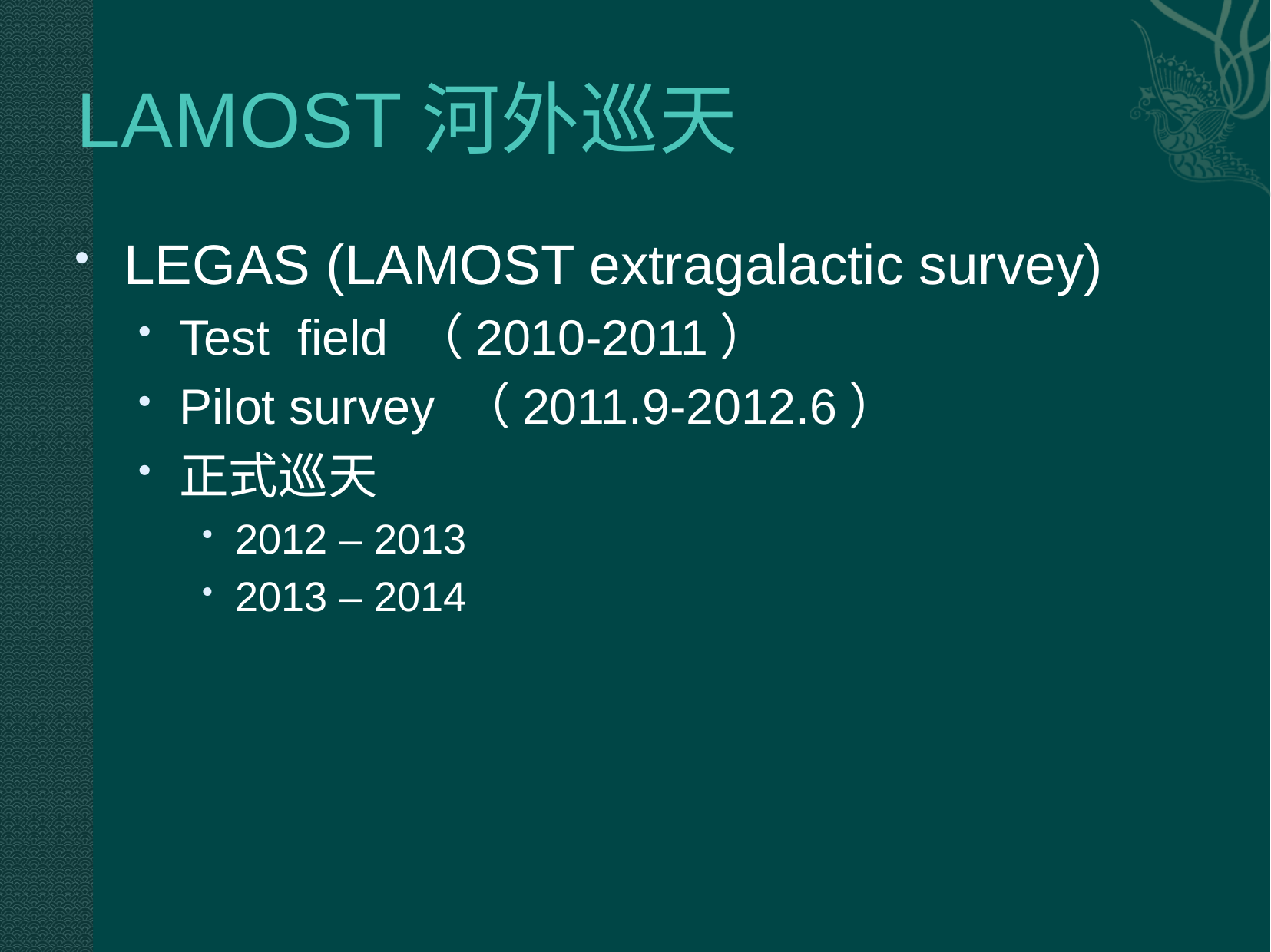

# LAMOST河外巡天
LEGAS (LAMOST extragalactic survey)
Test  field （2010-2011）
Pilot survey （2011.9-2012.6）
正式巡天
2012 – 2013
2013 – 2014